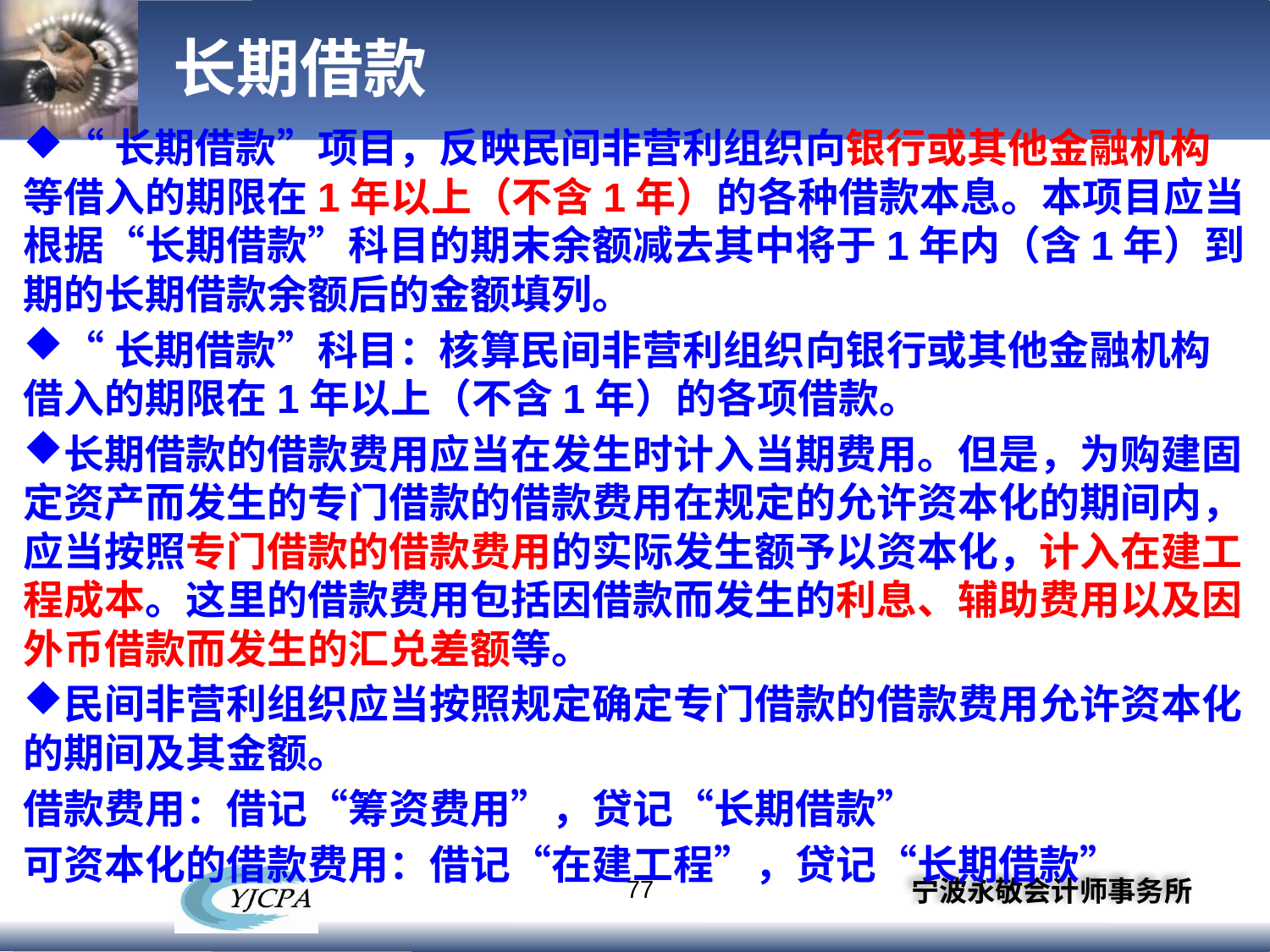

# 长期借款
“长期借款”项目，反映民间非营利组织向银行或其他金融机构等借入的期限在1年以上（不含1年）的各种借款本息。本项目应当根据“长期借款”科目的期末余额减去其中将于1年内（含1年）到期的长期借款余额后的金额填列。
“长期借款”科目：核算民间非营利组织向银行或其他金融机构借入的期限在1年以上（不含1年）的各项借款。
长期借款的借款费用应当在发生时计入当期费用。但是，为购建固定资产而发生的专门借款的借款费用在规定的允许资本化的期间内，应当按照专门借款的借款费用的实际发生额予以资本化，计入在建工程成本。这里的借款费用包括因借款而发生的利息、辅助费用以及因外币借款而发生的汇兑差额等。
民间非营利组织应当按照规定确定专门借款的借款费用允许资本化的期间及其金额。
借款费用：借记“筹资费用”，贷记“长期借款”
可资本化的借款费用：借记“在建工程”，贷记“长期借款”